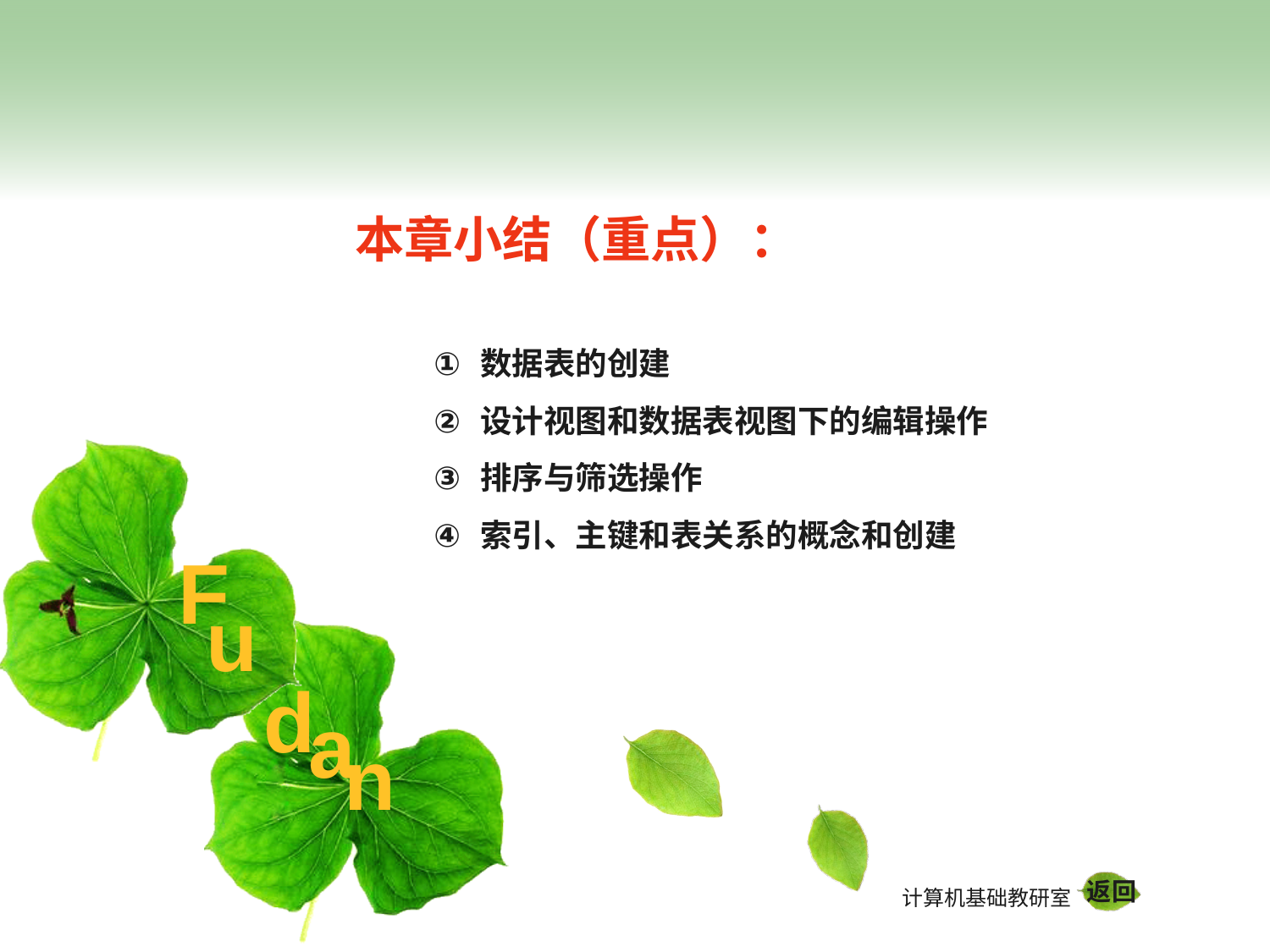

本章小结（重点）：
 数据表的创建
 设计视图和数据表视图下的编辑操作
 排序与筛选操作
 索引、主键和表关系的概念和创建
返回